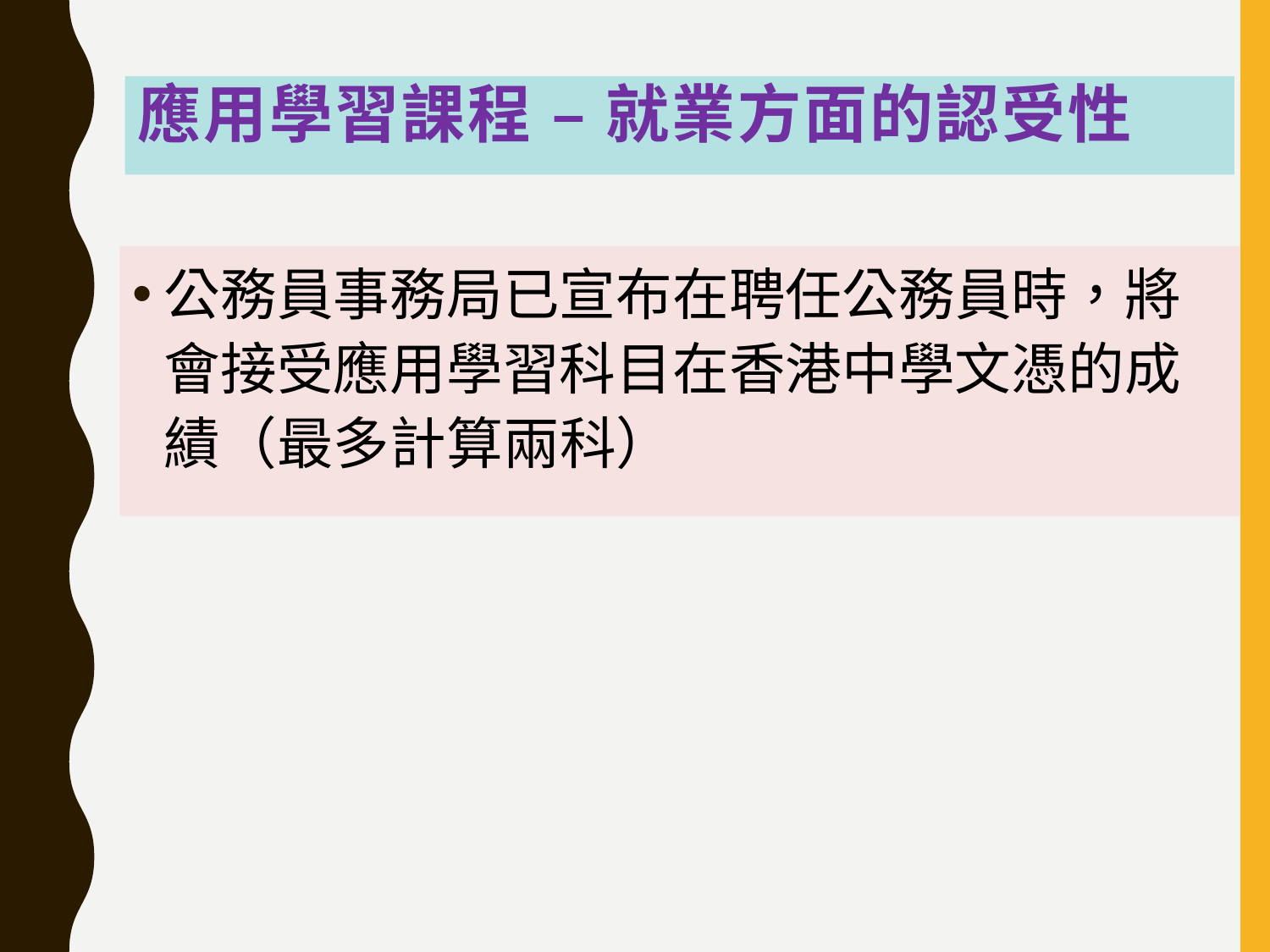

# 應用學習課程 – 就業方面的認受性
公務員事務局已宣布在聘任公務員時，將會接受應用學習科目在香港中學文憑的成績（最多計算兩科）